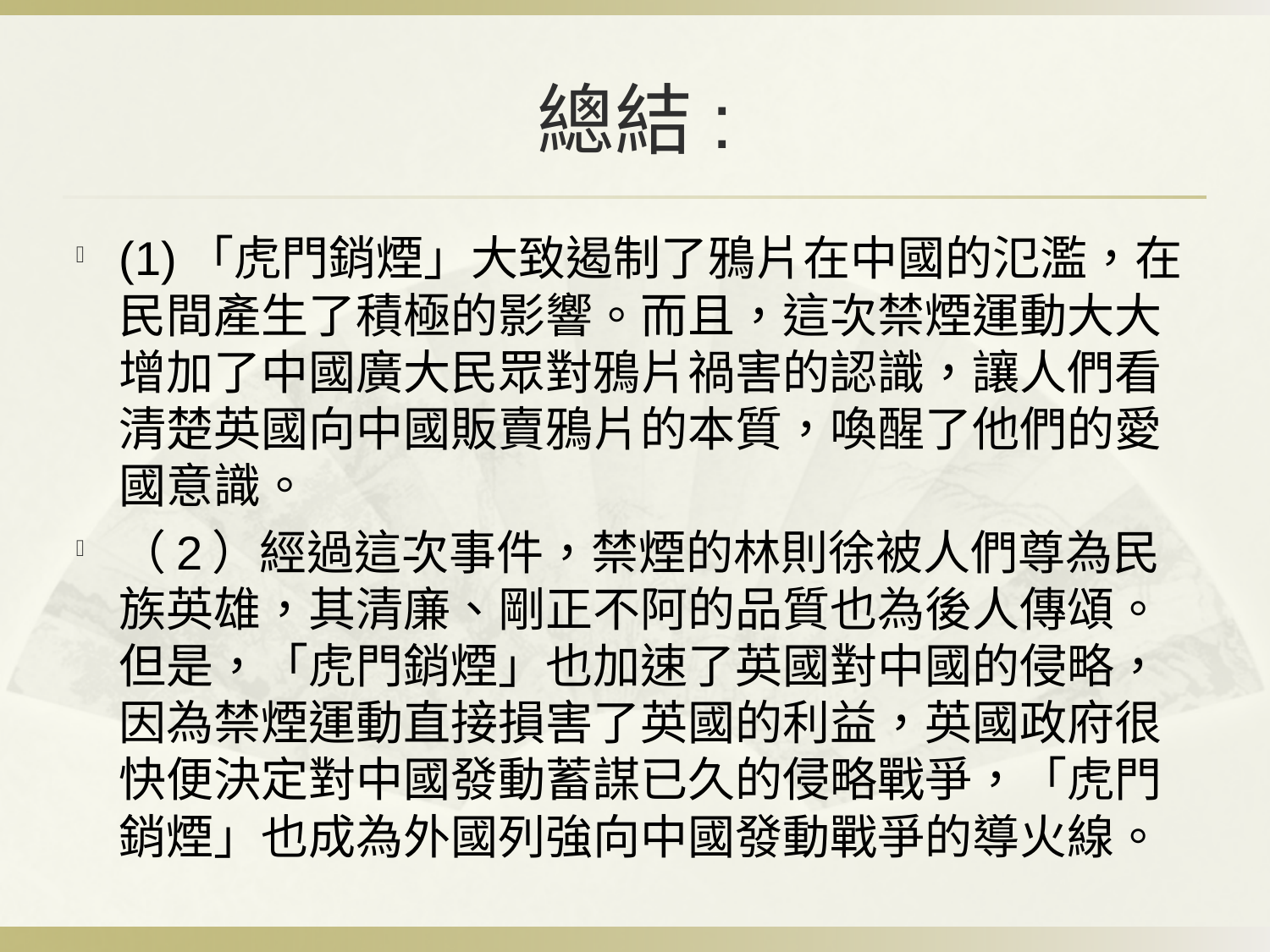

# 總結:
(1)「虎門銷煙」大致遏制了鴉片在中國的氾濫，在民間產生了積極的影響。而且，這次禁煙運動大大增加了中國廣大民眾對鴉片禍害的認識，讓人們看清楚英國向中國販賣鴉片的本質，喚醒了他們的愛國意識。
（2）經過這次事件，禁煙的林則徐被人們尊為民族英雄，其清廉、剛正不阿的品質也為後人傳頌。但是，「虎門銷煙」也加速了英國對中國的侵略，因為禁煙運動直接損害了英國的利益，英國政府很快便決定對中國發動蓄謀已久的侵略戰爭，「虎門銷煙」也成為外國列強向中國發動戰爭的導火線。